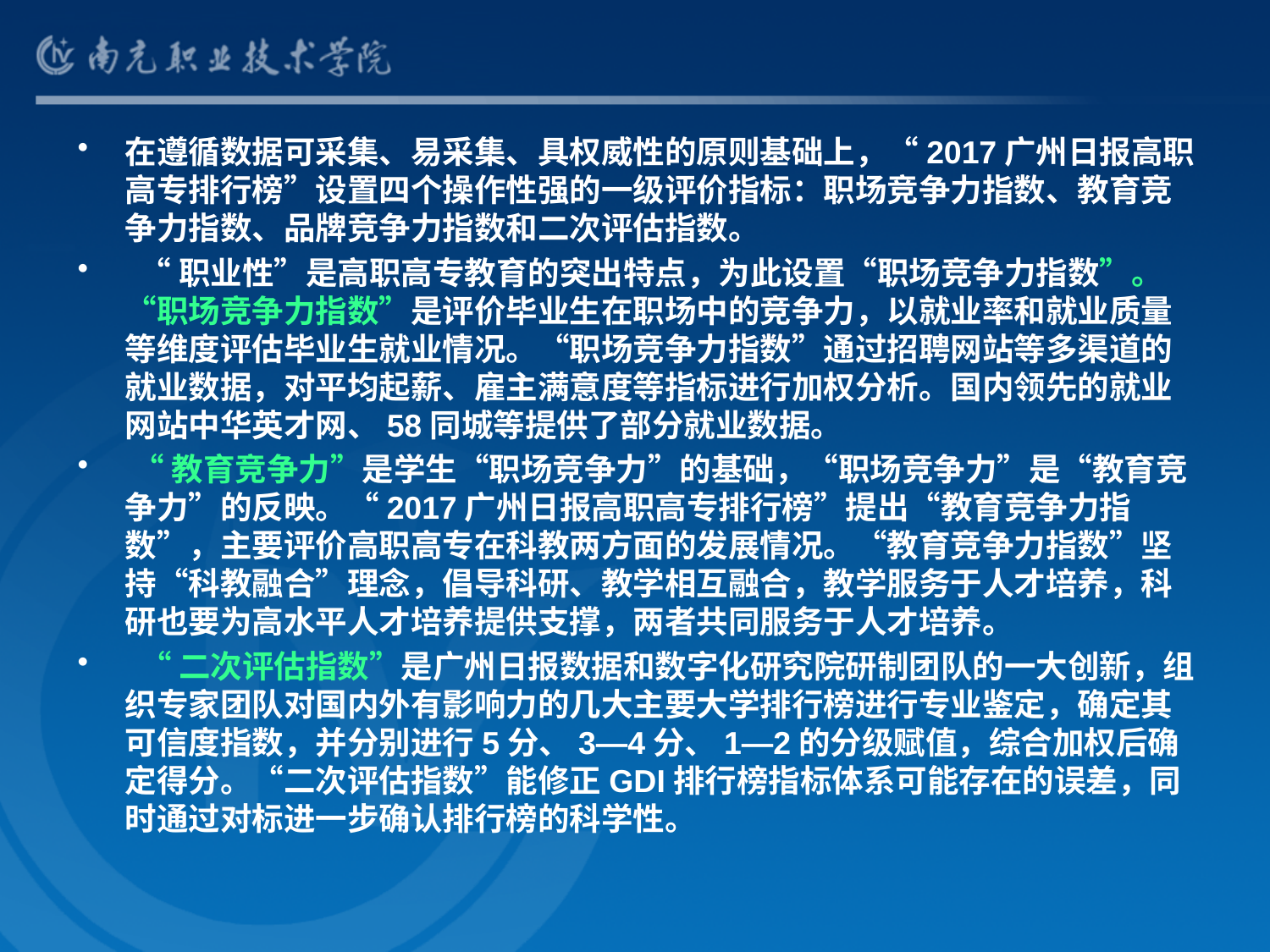

#
在遵循数据可采集、易采集、具权威性的原则基础上，“2017广州日报高职高专排行榜”设置四个操作性强的一级评价指标：职场竞争力指数、教育竞争力指数、品牌竞争力指数和二次评估指数。
  “职业性”是高职高专教育的突出特点，为此设置“职场竞争力指数”。“职场竞争力指数”是评价毕业生在职场中的竞争力，以就业率和就业质量等维度评估毕业生就业情况。“职场竞争力指数”通过招聘网站等多渠道的就业数据，对平均起薪、雇主满意度等指标进行加权分析。国内领先的就业网站中华英才网、58同城等提供了部分就业数据。
 “教育竞争力”是学生“职场竞争力”的基础，“职场竞争力”是“教育竞争力”的反映。“2017广州日报高职高专排行榜”提出“教育竞争力指数”，主要评价高职高专在科教两方面的发展情况。“教育竞争力指数”坚持“科教融合”理念，倡导科研、教学相互融合，教学服务于人才培养，科研也要为高水平人才培养提供支撑，两者共同服务于人才培养。
  “二次评估指数”是广州日报数据和数字化研究院研制团队的一大创新，组织专家团队对国内外有影响力的几大主要大学排行榜进行专业鉴定，确定其可信度指数，并分别进行5分、3—4分、1—2的分级赋值，综合加权后确定得分。“二次评估指数”能修正GDI排行榜指标体系可能存在的误差，同时通过对标进一步确认排行榜的科学性。